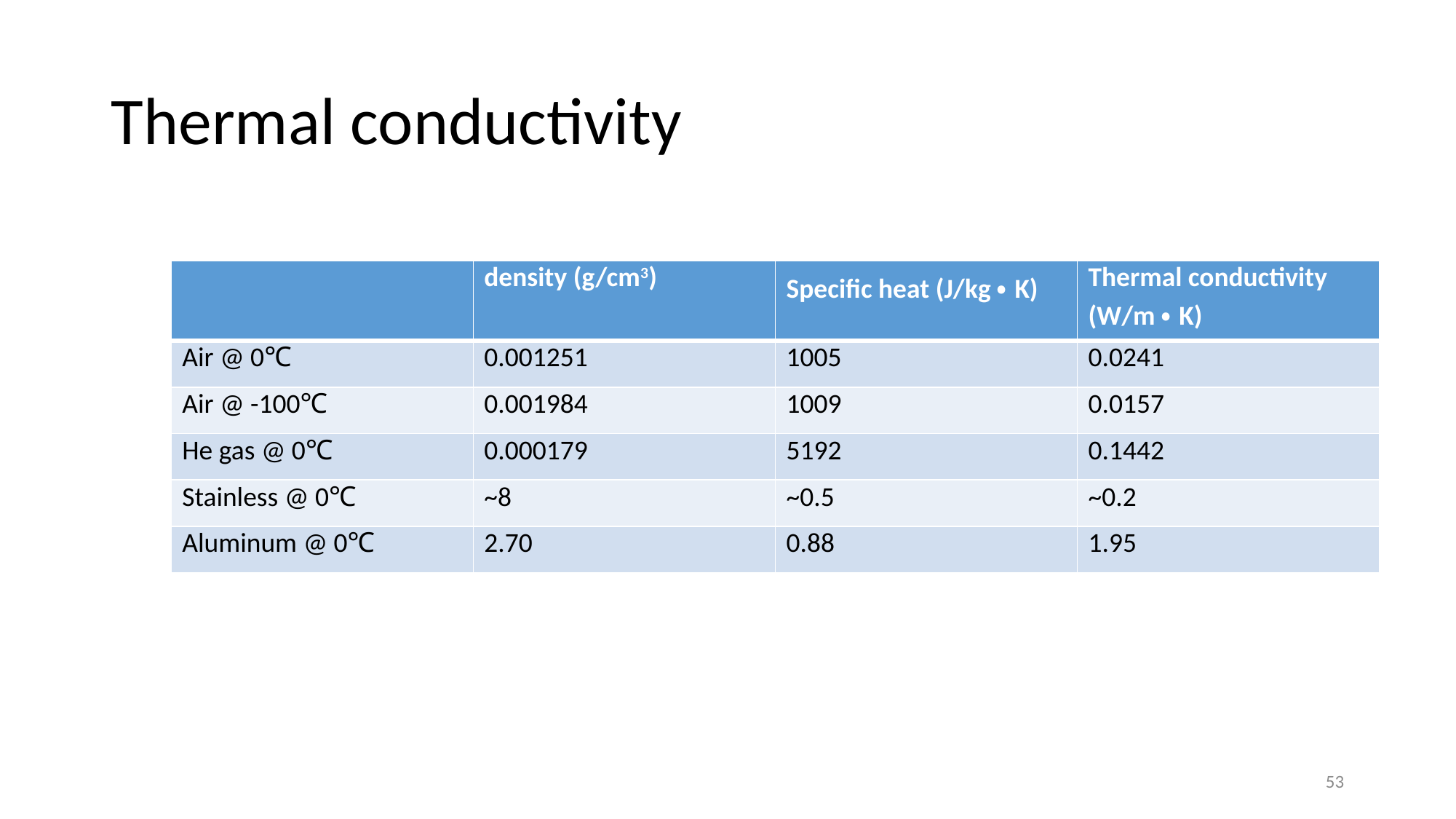

# Thermal conductivity
|  | density (g/cm3) | Specific heat (J/kg・K) | Thermal conductivity (W/m・K) |
| --- | --- | --- | --- |
| Air @ 0℃ | 0.001251 | 1005 | 0.0241 |
| Air @ -100℃ | 0.001984 | 1009 | 0.0157 |
| He gas @ 0℃ | 0.000179 | 5192 | 0.1442 |
| Stainless @ 0℃ | ~8 | ~0.5 | ~0.2 |
| Aluminum @ 0℃ | 2.70 | 0.88 | 1.95 |
53